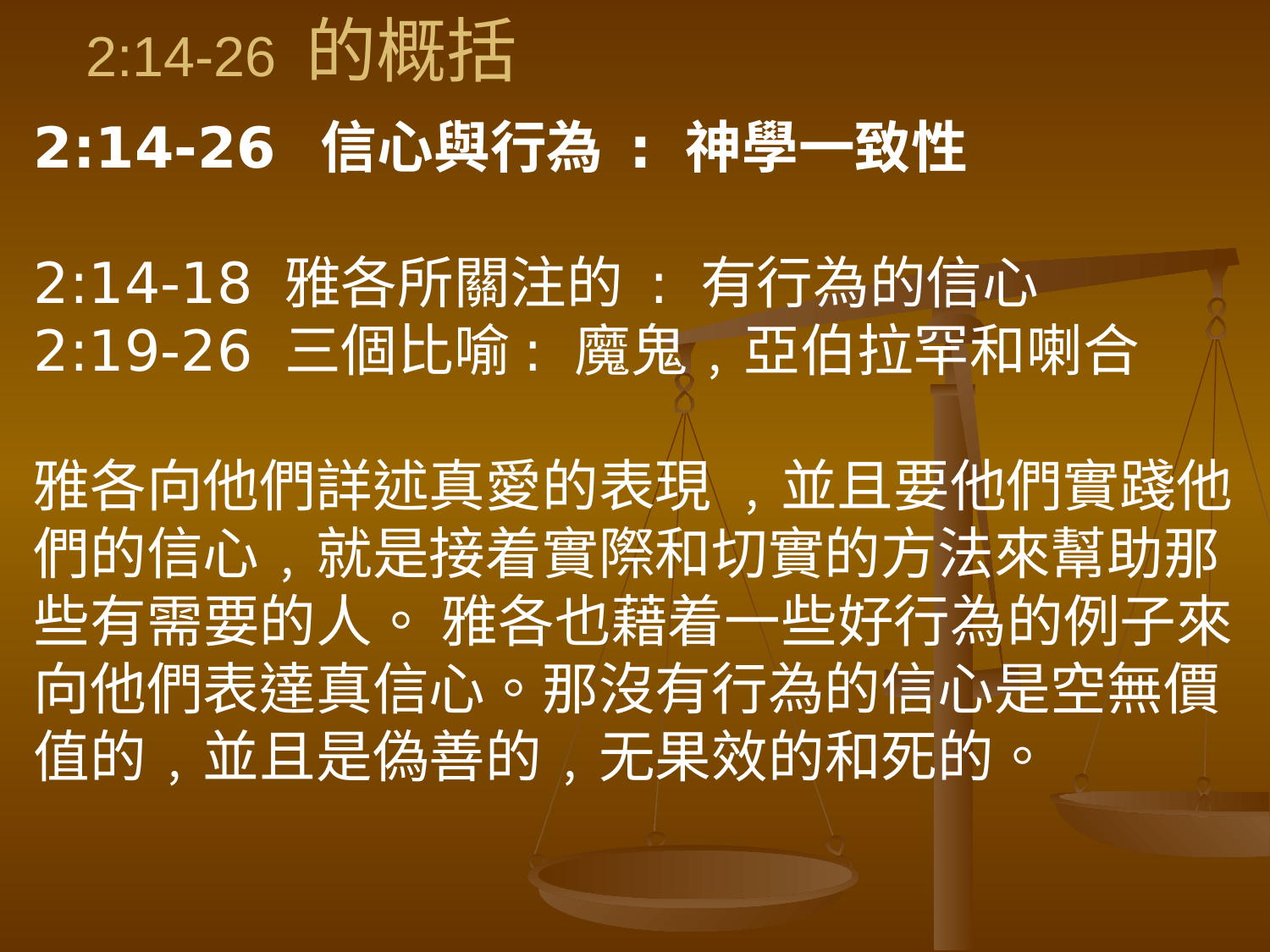

2:14-26 的概括
2:14-26	 信心與行為 : 神學一致性

2:14-18 雅各所關注的 : 有行為的信心
2:19-26 三個比喻: 魔鬼﹐亞伯拉罕和喇合

雅各向他們詳述真愛的表現 ﹐並且要他們實踐他們的信心﹐就是接着實際和切實的方法來幫助那些有需要的人。 雅各也藉着一些好行為的例子來向他們表達真信心。那沒有行為的信心是空無價值的﹐並且是偽善的﹐无果效的和死的。